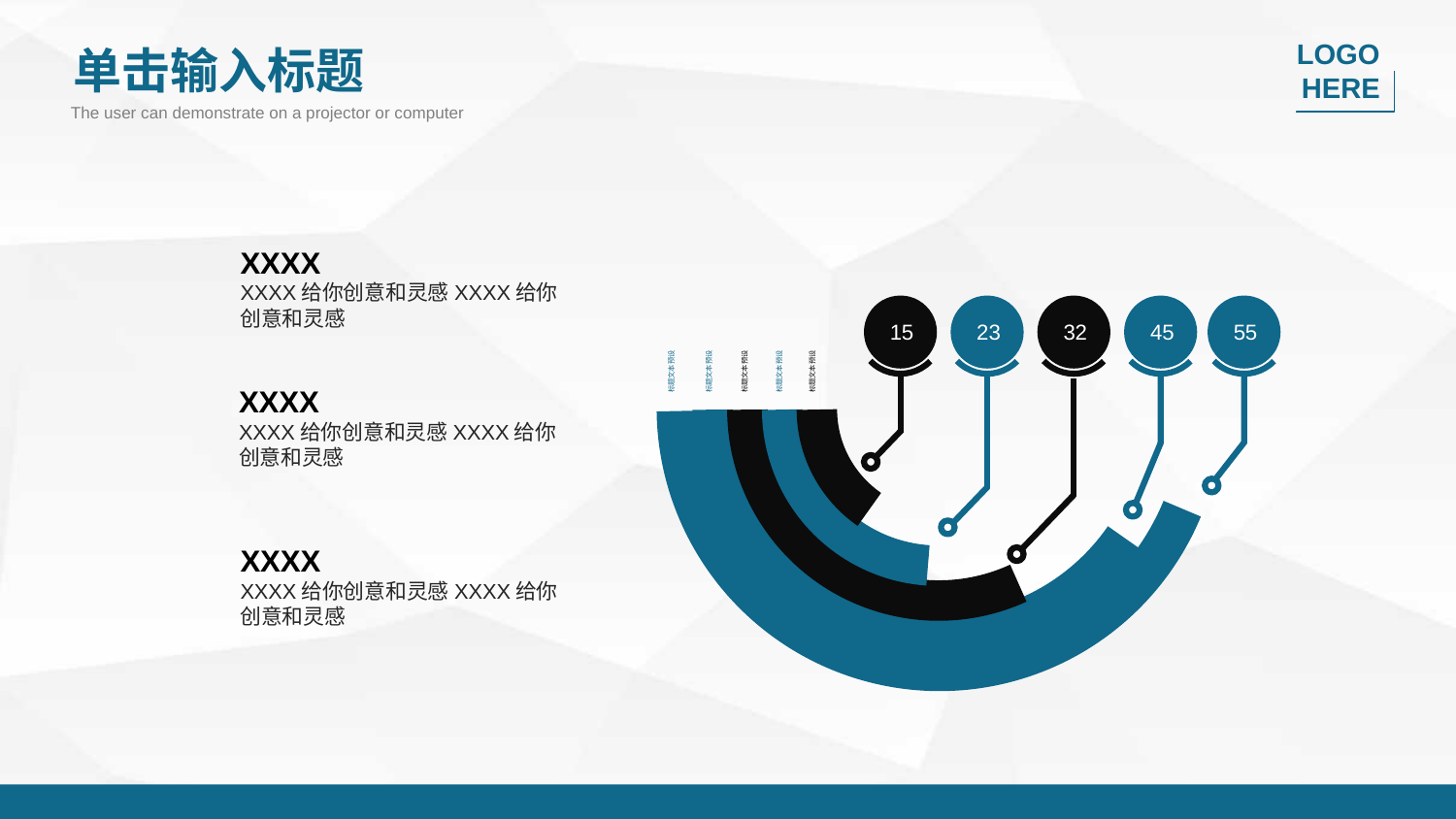

LOGO HERE
单击输入标题
The user can demonstrate on a projector or computer

15

23

32

45

55

标题文本预设
标题文本预设
标题文本预设
标题文本预设
标题文本预设
XXXX
XXXX给你创意和灵感XXXX给你创意和灵感
XXXX
XXXX给你创意和灵感XXXX给你创意和灵感
XXXX
XXXX给你创意和灵感XXXX给你创意和灵感